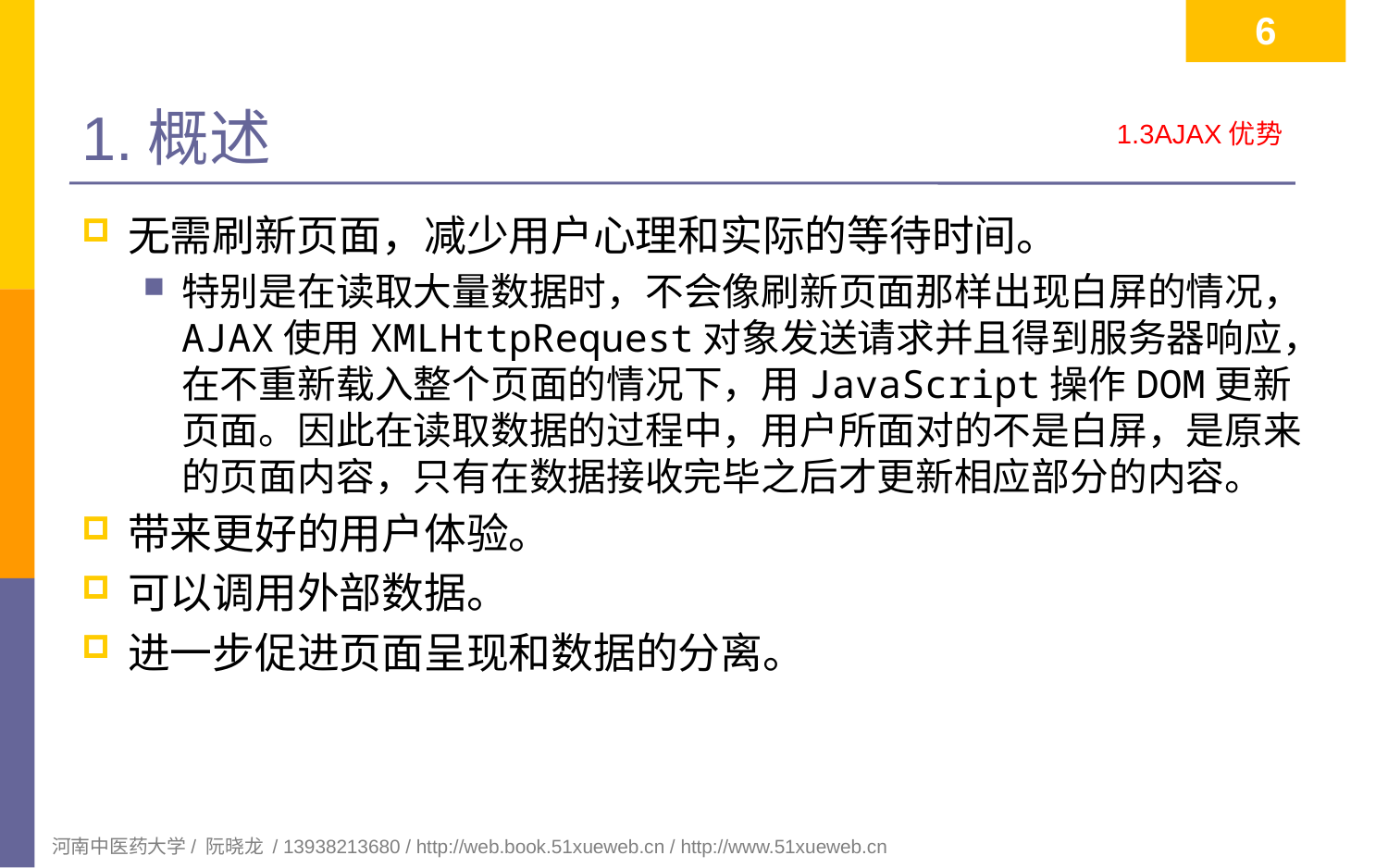

6
# 1.概述
1.3AJAX优势
无需刷新页面，减少用户心理和实际的等待时间。
特别是在读取大量数据时，不会像刷新页面那样出现白屏的情况，AJAX使用XMLHttpRequest对象发送请求并且得到服务器响应，在不重新载入整个页面的情况下，用JavaScript操作DOM更新页面。因此在读取数据的过程中，用户所面对的不是白屏，是原来的页面内容，只有在数据接收完毕之后才更新相应部分的内容。
带来更好的用户体验。
可以调用外部数据。
进一步促进页面呈现和数据的分离。